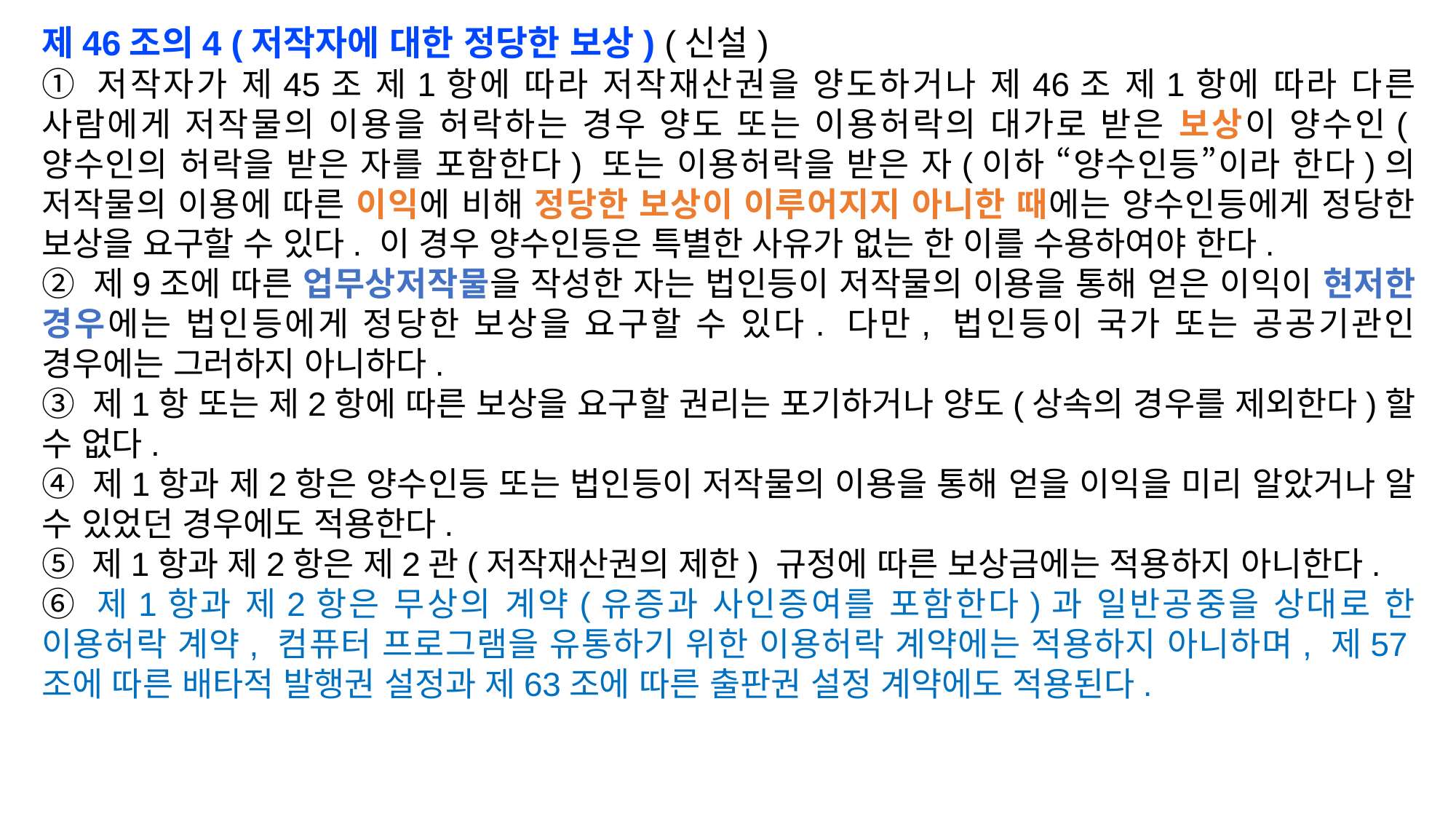

제46조의4 (저작자에 대한 정당한 보상) (신설)
① 저작자가 제45조 제1항에 따라 저작재산권을 양도하거나 제46조 제1항에 따라 다른 사람에게 저작물의 이용을 허락하는 경우 양도 또는 이용허락의 대가로 받은 보상이 양수인(양수인의 허락을 받은 자를 포함한다) 또는 이용허락을 받은 자(이하 “양수인등”이라 한다)의 저작물의 이용에 따른 이익에 비해 정당한 보상이 이루어지지 아니한 때에는 양수인등에게 정당한 보상을 요구할 수 있다. 이 경우 양수인등은 특별한 사유가 없는 한 이를 수용하여야 한다.
② 제9조에 따른 업무상저작물을 작성한 자는 법인등이 저작물의 이용을 통해 얻은 이익이 현저한 경우에는 법인등에게 정당한 보상을 요구할 수 있다. 다만, 법인등이 국가 또는 공공기관인 경우에는 그러하지 아니하다.
③ 제1항 또는 제2항에 따른 보상을 요구할 권리는 포기하거나 양도(상속의 경우를 제외한다)할 수 없다.
④ 제1항과 제2항은 양수인등 또는 법인등이 저작물의 이용을 통해 얻을 이익을 미리 알았거나 알 수 있었던 경우에도 적용한다.
⑤ 제1항과 제2항은 제2관(저작재산권의 제한) 규정에 따른 보상금에는 적용하지 아니한다.
⑥ 제1항과 제2항은 무상의 계약(유증과 사인증여를 포함한다)과 일반공중을 상대로 한 이용허락 계약, 컴퓨터 프로그램을 유통하기 위한 이용허락 계약에는 적용하지 아니하며, 제57조에 따른 배타적 발행권 설정과 제63조에 따른 출판권 설정 계약에도 적용된다.